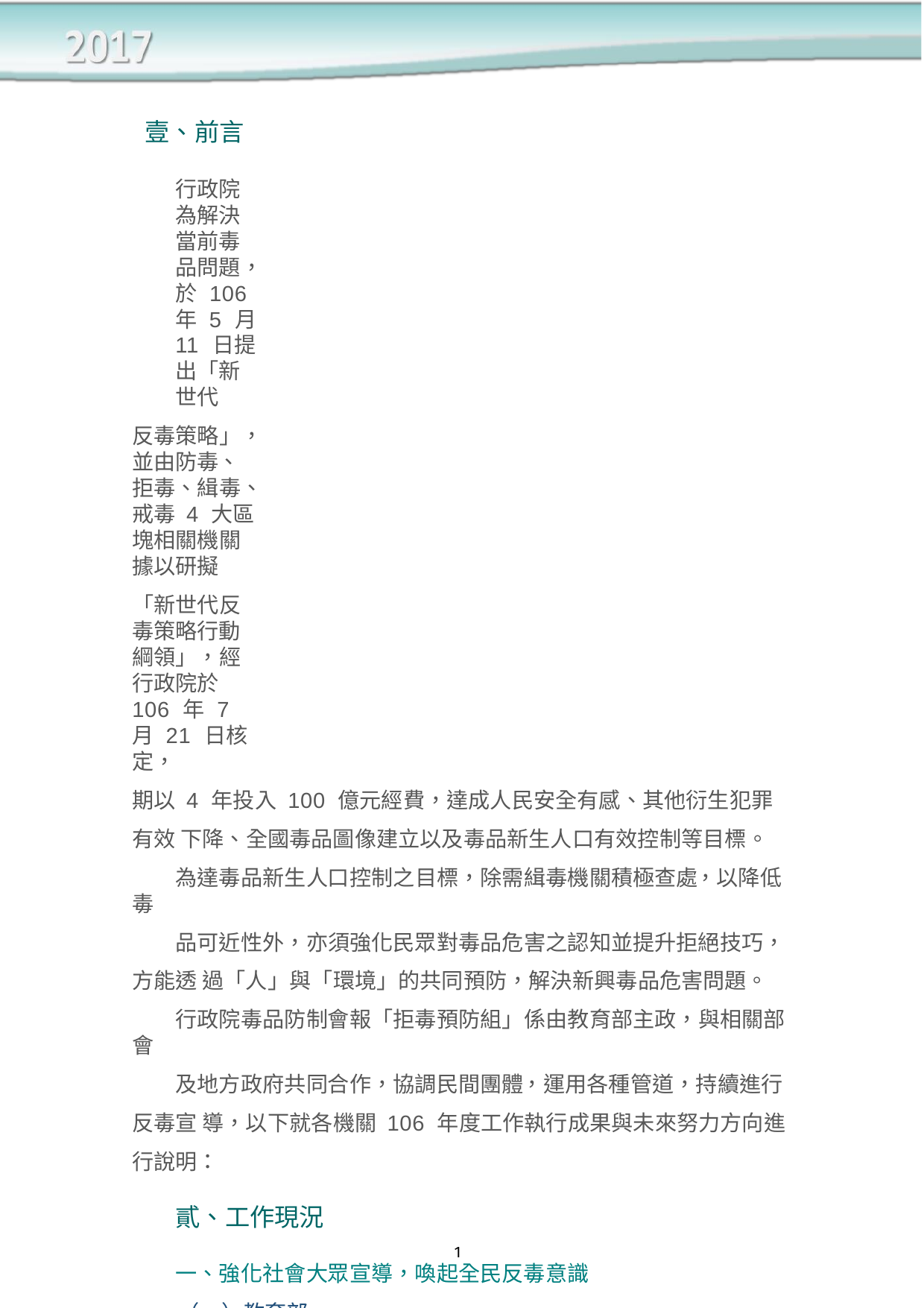

壹、前言
行政院為解決當前毒品問題，於 106 年 5 月 11 日提出「新世代
反毒策略」，並由防毒、拒毒、緝毒、戒毒 4 大區塊相關機關據以研擬
「新世代反毒策略行動綱領」，經行政院於 106 年 7 月 21 日核定，
期以 4 年投入 100 億元經費，達成人民安全有感、其他衍生犯罪有效 下降、全國毒品圖像建立以及毒品新生人口有效控制等目標。
為達毒品新生人口控制之目標，除需緝毒機關積極查處，以降低毒
品可近性外，亦須強化民眾對毒品危害之認知並提升拒絕技巧，方能透 過「人」與「環境」的共同預防，解決新興毒品危害問題。
行政院毒品防制會報「拒毒預防組」係由教育部主政，與相關部會
及地方政府共同合作，協調民間團體，運用各種管道，持續進行反毒宣 導，以下就各機關 106 年度工作執行成果與未來努力方向進行說明：

貳、工作現況
一、強化社會大眾宣導，喚起全民反毒意識
（一）教育部
1.規劃多元防制宣導活動
（1）教育部、財團法人紙風車文教基金會、元大文教基金會、保力達 公益慈善基金會共同合作推動「臺灣拯救浮士德計畫」，於全臺
12 個縣市辦理 43 場次「拯救浮士德」青少年反毒劇，藉由戲劇
多元演出方式，傳達反毒意念，累計 2 萬多名師生觀看。（圖 1）
（2）教育部與中國信託反毒教育基金會於 6 月 20 日至 10 月 1 日在 臺北市士林科學教育博物館辦理「識毒-揭開毒品上癮的真相」反 毒教育特展，透過展覽中的科技體驗、心靈感受及提供個案生命 歷程等方式，將反毒的教育宣導深植在觀展者心中，參展人數總 計 3 萬 4,000 人次。（圖 2）
（3）製作反毒 8 招海報、公車車體廣告，結合防制學生藥物濫用官網
1